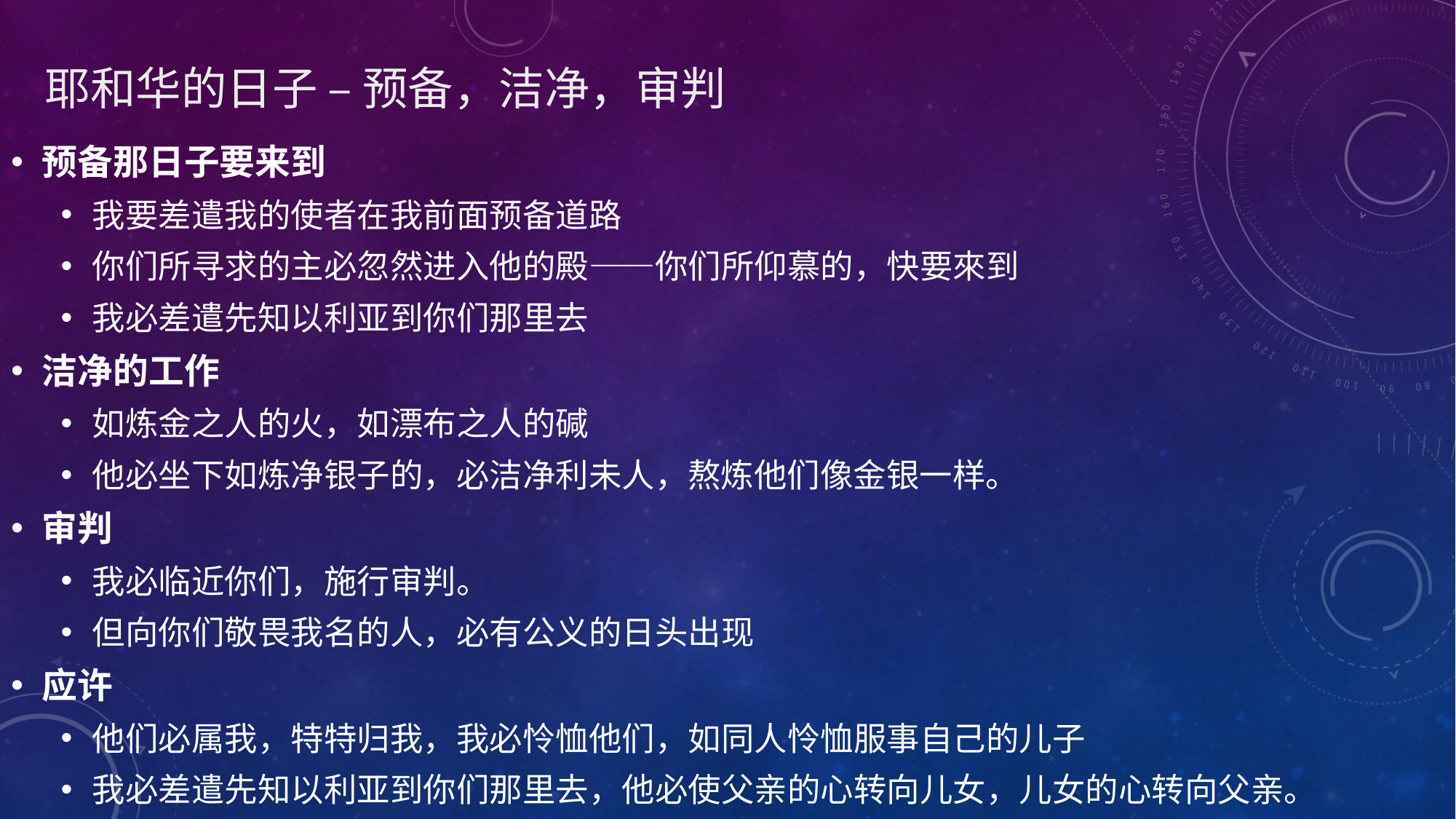

# 耶和华的日子 – 预备，洁净，审判
预备那日子要来到
我要差遣我的使者在我前面预备道路
你们所寻求的主必忽然进入他的殿——你们所仰慕的，快要來到
我必差遣先知以利亚到你们那里去
洁净的工作
如炼金之人的火，如漂布之人的碱
他必坐下如炼净银子的，必洁净利未人，熬炼他们像金银一样。
审判
我必临近你们，施行审判。
但向你们敬畏我名的人，必有公义的日头出现
应许
他们必属我，特特归我，我必怜恤他们，如同人怜恤服事自己的儿子
我必差遣先知以利亚到你们那里去，他必使父亲的心转向儿女，儿女的心转向父亲。